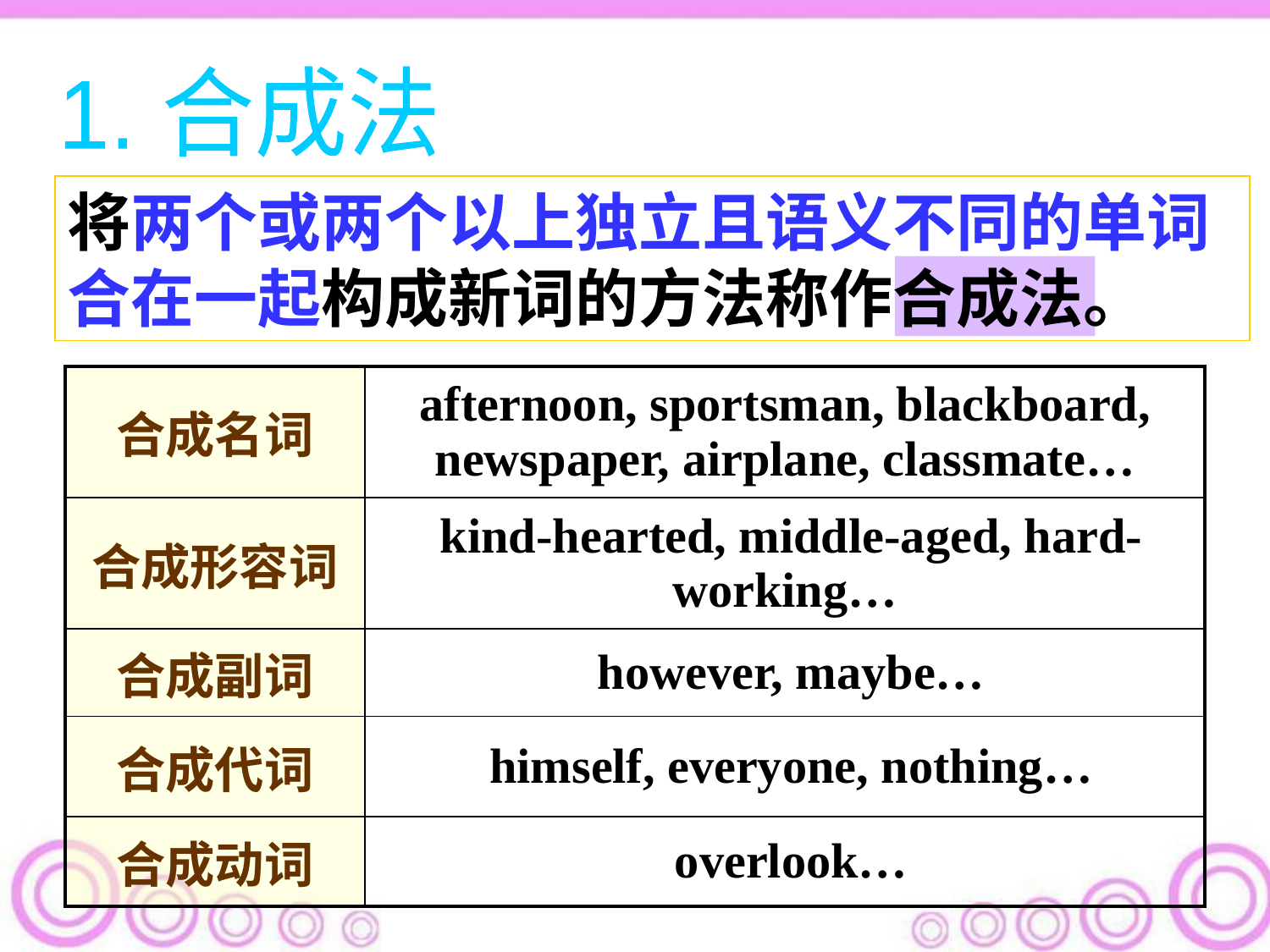

1. 合成法
将两个或两个以上独立且语义不同的单词合在一起构成新词的方法称作合成法。

| 合成名词 | afternoon, sportsman, blackboard, newspaper, airplane, classmate… |
| --- | --- |
| 合成形容词 | kind-hearted, middle-aged, hard-working… |
| 合成副词 | however, maybe… |
| 合成代词 | himself, everyone, nothing… |
| 合成动词 | overlook… |